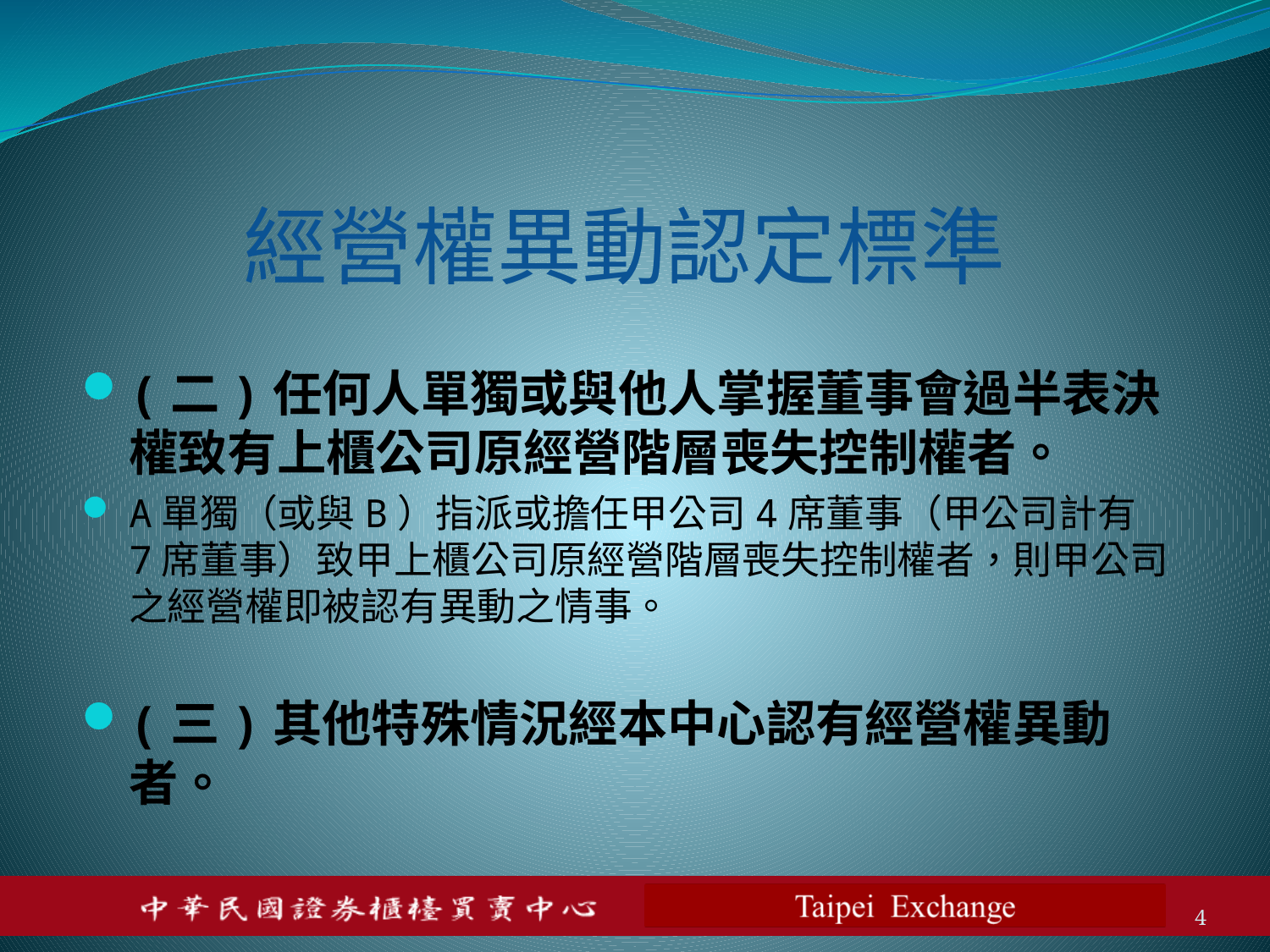

# 經營權異動認定標準
(二)任何人單獨或與他人掌握董事會過半表決權致有上櫃公司原經營階層喪失控制權者。
A單獨（或與B）指派或擔任甲公司4席董事（甲公司計有7席董事）致甲上櫃公司原經營階層喪失控制權者，則甲公司之經營權即被認有異動之情事。

(三)其他特殊情況經本中心認有經營權異動者。

4